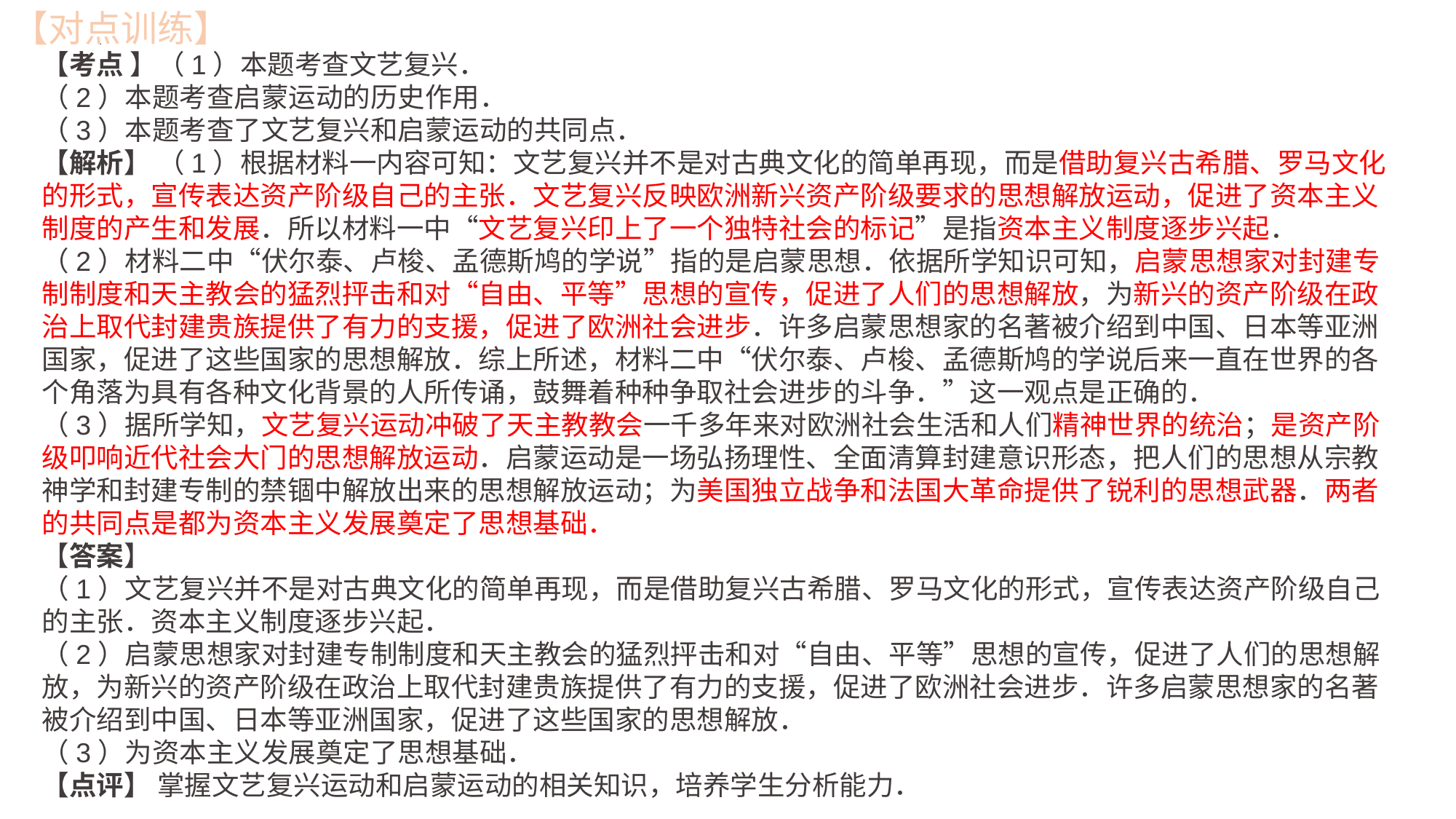

【对点训练】
【考点 】（1）本题考查文艺复兴．
（2）本题考查启蒙运动的历史作用．
（3）本题考查了文艺复兴和启蒙运动的共同点．
【解析】 （1）根据材料一内容可知：文艺复兴并不是对古典文化的简单再现，而是借助复兴古希腊、罗马文化的形式，宣传表达资产阶级自己的主张．文艺复兴反映欧洲新兴资产阶级要求的思想解放运动，促进了资本主义制度的产生和发展．所以材料一中“文艺复兴印上了一个独特社会的标记”是指资本主义制度逐步兴起．
（2）材料二中“伏尔泰、卢梭、孟德斯鸠的学说”指的是启蒙思想．依据所学知识可知，启蒙思想家对封建专制制度和天主教会的猛烈抨击和对“自由、平等”思想的宣传，促进了人们的思想解放，为新兴的资产阶级在政治上取代封建贵族提供了有力的支援，促进了欧洲社会进步．许多启蒙思想家的名著被介绍到中国、日本等亚洲国家，促进了这些国家的思想解放．综上所述，材料二中“伏尔泰、卢梭、孟德斯鸠的学说后来一直在世界的各个角落为具有各种文化背景的人所传诵，鼓舞着种种争取社会进步的斗争．”这一观点是正确的．
（3）据所学知，文艺复兴运动冲破了天主教教会一千多年来对欧洲社会生活和人们精神世界的统治；是资产阶级叩响近代社会大门的思想解放运动．启蒙运动是一场弘扬理性、全面清算封建意识形态，把人们的思想从宗教神学和封建专制的禁锢中解放出来的思想解放运动；为美国独立战争和法国大革命提供了锐利的思想武器．两者的共同点是都为资本主义发展奠定了思想基础．
【答案】
（1）文艺复兴并不是对古典文化的简单再现，而是借助复兴古希腊、罗马文化的形式，宣传表达资产阶级自己的主张．资本主义制度逐步兴起．
（2）启蒙思想家对封建专制制度和天主教会的猛烈抨击和对“自由、平等”思想的宣传，促进了人们的思想解放，为新兴的资产阶级在政治上取代封建贵族提供了有力的支援，促进了欧洲社会进步．许多启蒙思想家的名著被介绍到中国、日本等亚洲国家，促进了这些国家的思想解放．
（3）为资本主义发展奠定了思想基础．
【点评】 掌握文艺复兴运动和启蒙运动的相关知识，培养学生分析能力．